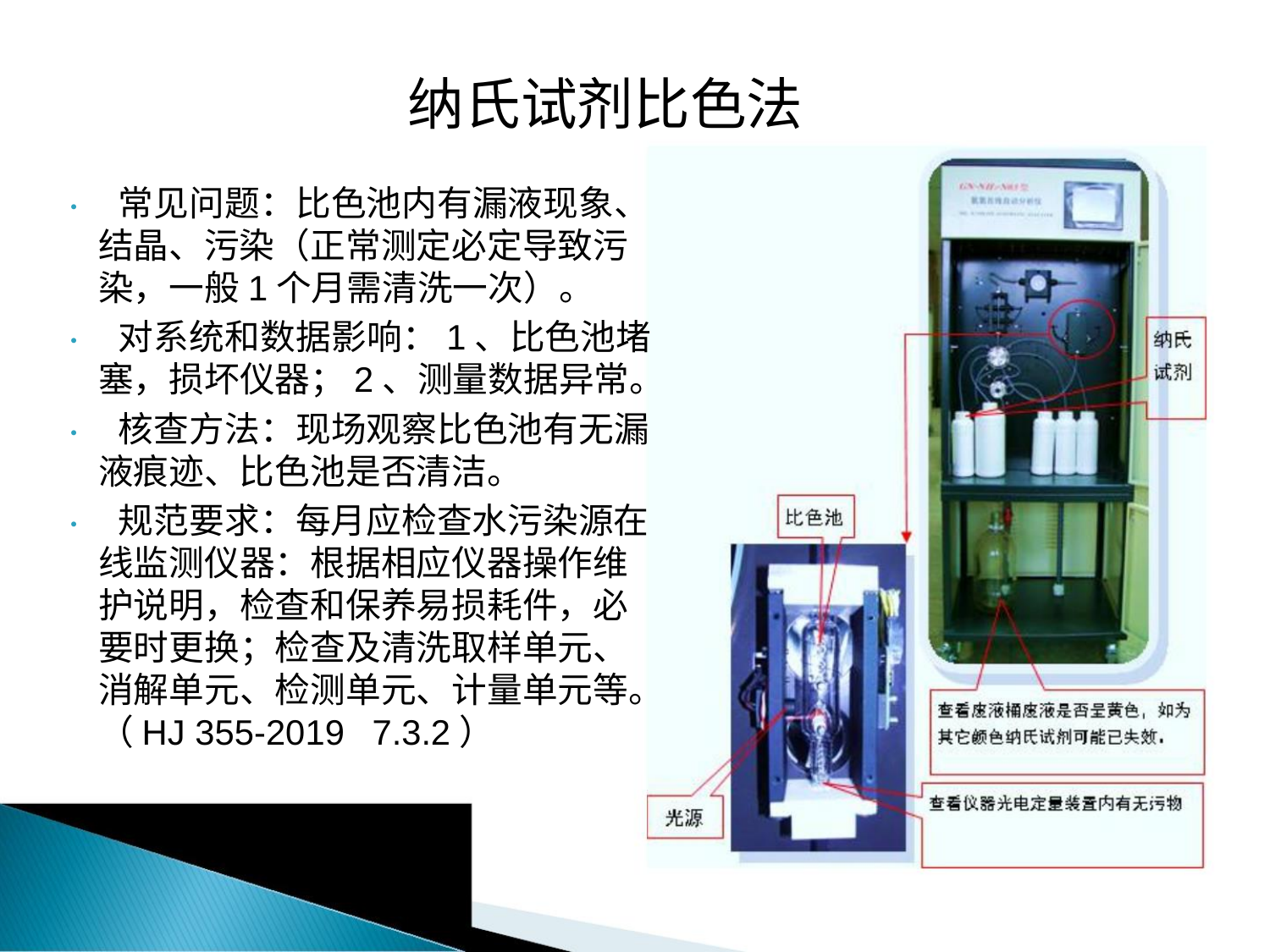

纳氏试剂比色法
• 常见问题：比色池内有漏液现象、
结晶、污染（正常测定必定导致污
染，一般1个月需清洗一次）。
• 对系统和数据影响：1、比色池堵
塞，损坏仪器；2、测量数据异常。
• 核查方法：现场观察比色池有无漏
液痕迹、比色池是否清洁。
• 规范要求：每月应检查水污染源在
线监测仪器：根据相应仪器操作维
护说明，检查和保养易损耗件，必
要时更换；检查及清洗取样单元、
消解单元、检测单元、计量单元等。
（HJ 355-2019 7.3.2）